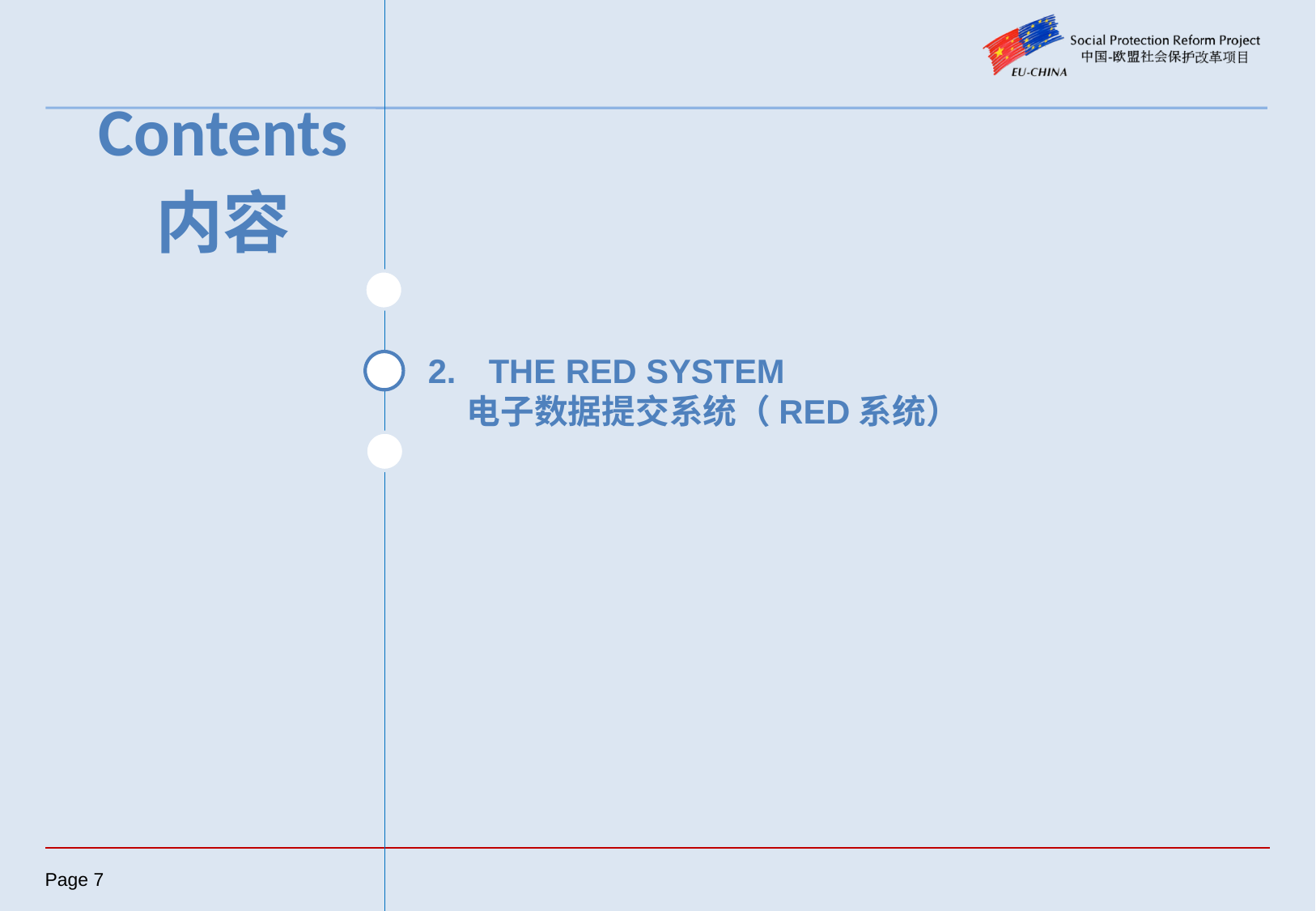

Contents
内容
1.  THE SOCIAL SECURITY SYSTEM

THE RED SYSTEM
    电子数据提交系统（RED系统）

3.  THE SELF-ASSESSMENT PAYMENT SYSTEM